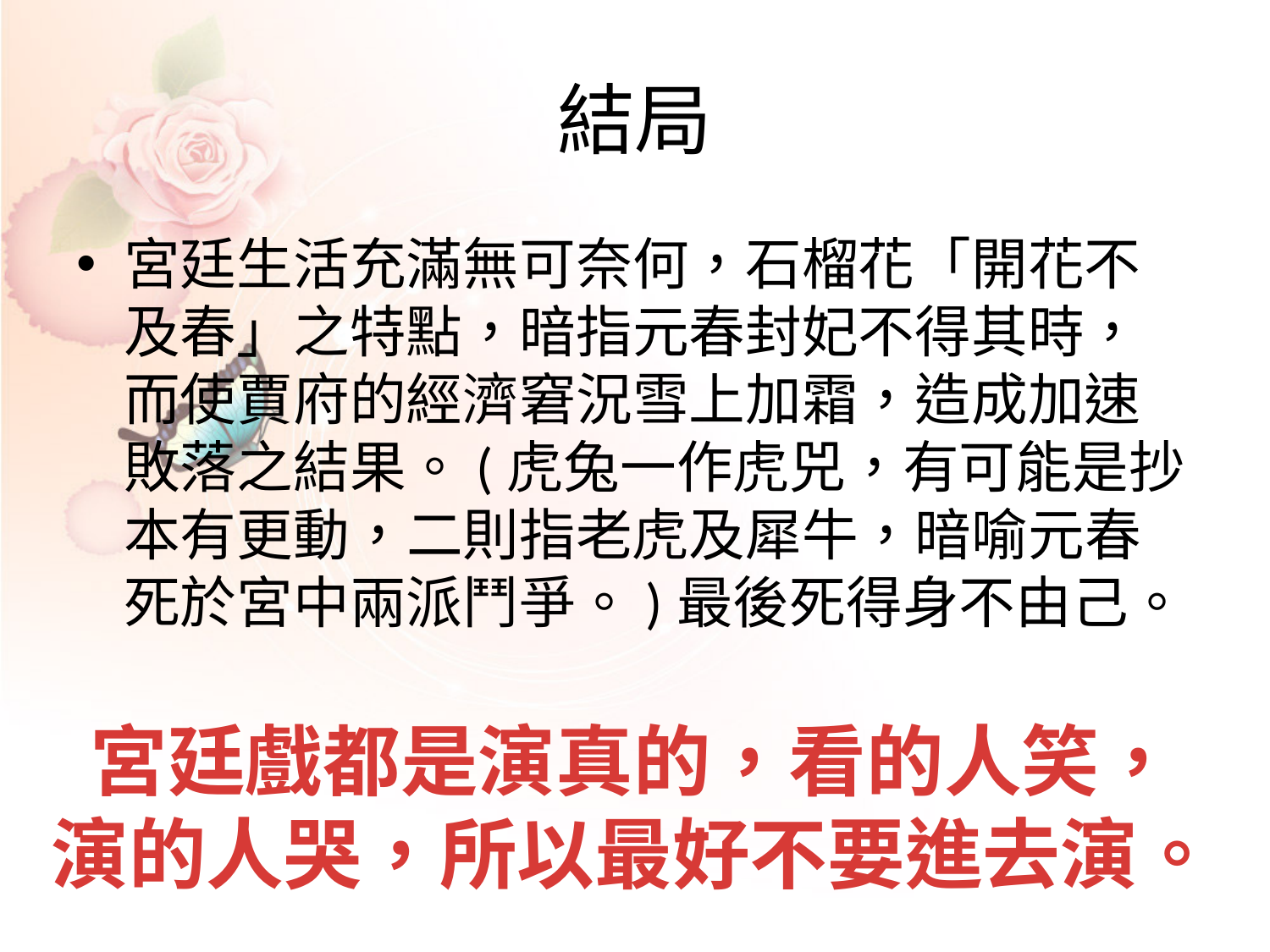

# 結局
宮廷生活充滿無可奈何，石榴花「開花不及春」之特點，暗指元春封妃不得其時，而使賈府的經濟窘況雪上加霜，造成加速敗落之結果。(虎兔一作虎兕，有可能是抄本有更動，二則指老虎及犀牛，暗喻元春死於宮中兩派鬥爭。)最後死得身不由己。

宮廷戲都是演真的，看的人笑，
演的人哭，所以最好不要進去演。